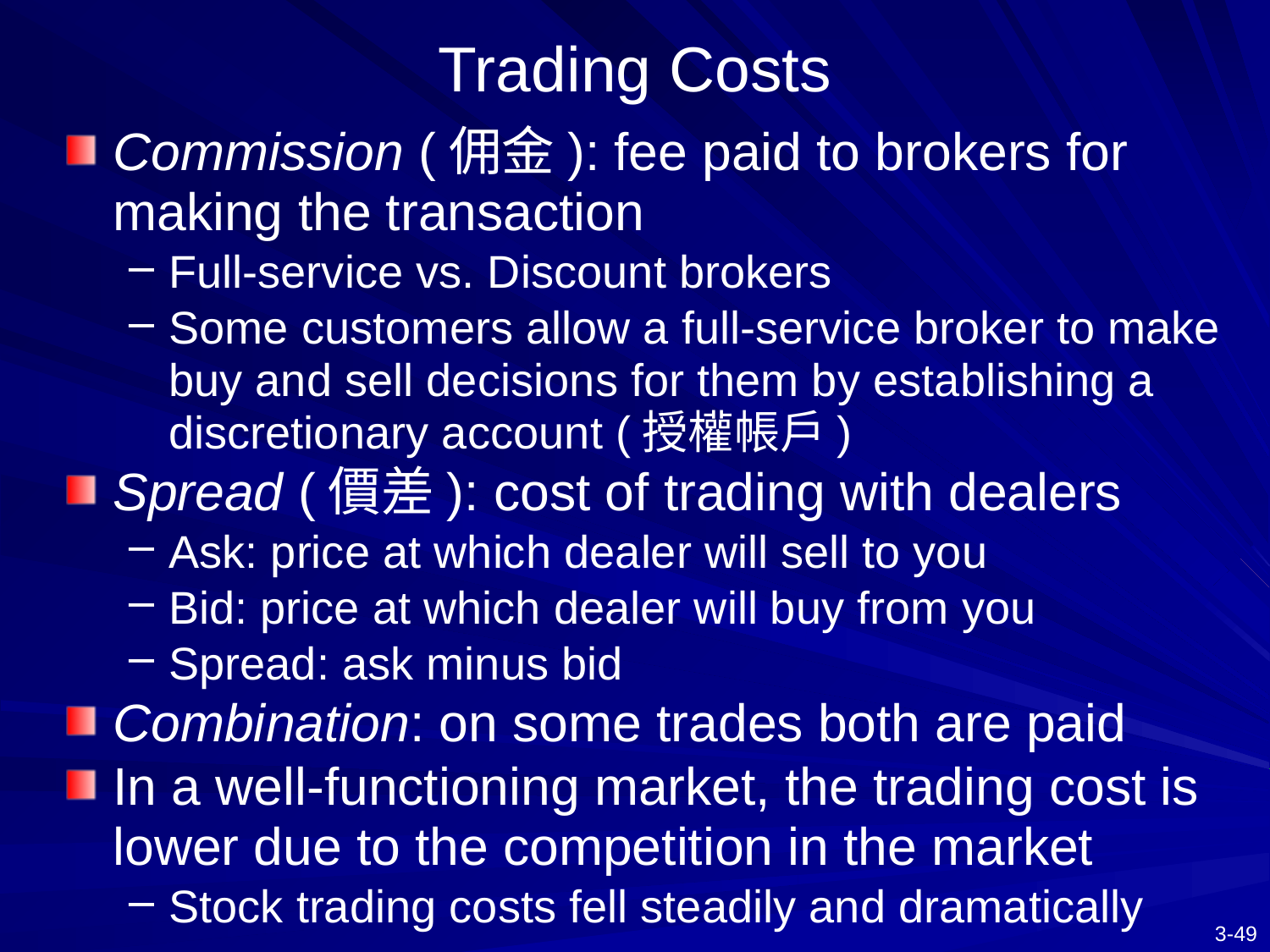

# Trading Costs
Commission (佣金): fee paid to brokers for making the transaction
Full-service vs. Discount brokers
Some customers allow a full-service broker to make buy and sell decisions for them by establishing a discretionary account (授權帳戶)
Spread (價差): cost of trading with dealers
Ask: price at which dealer will sell to you
Bid: price at which dealer will buy from you
Spread: ask minus bid
Combination: on some trades both are paid
In a well-functioning market, the trading cost is lower due to the competition in the market
Stock trading costs fell steadily and dramatically